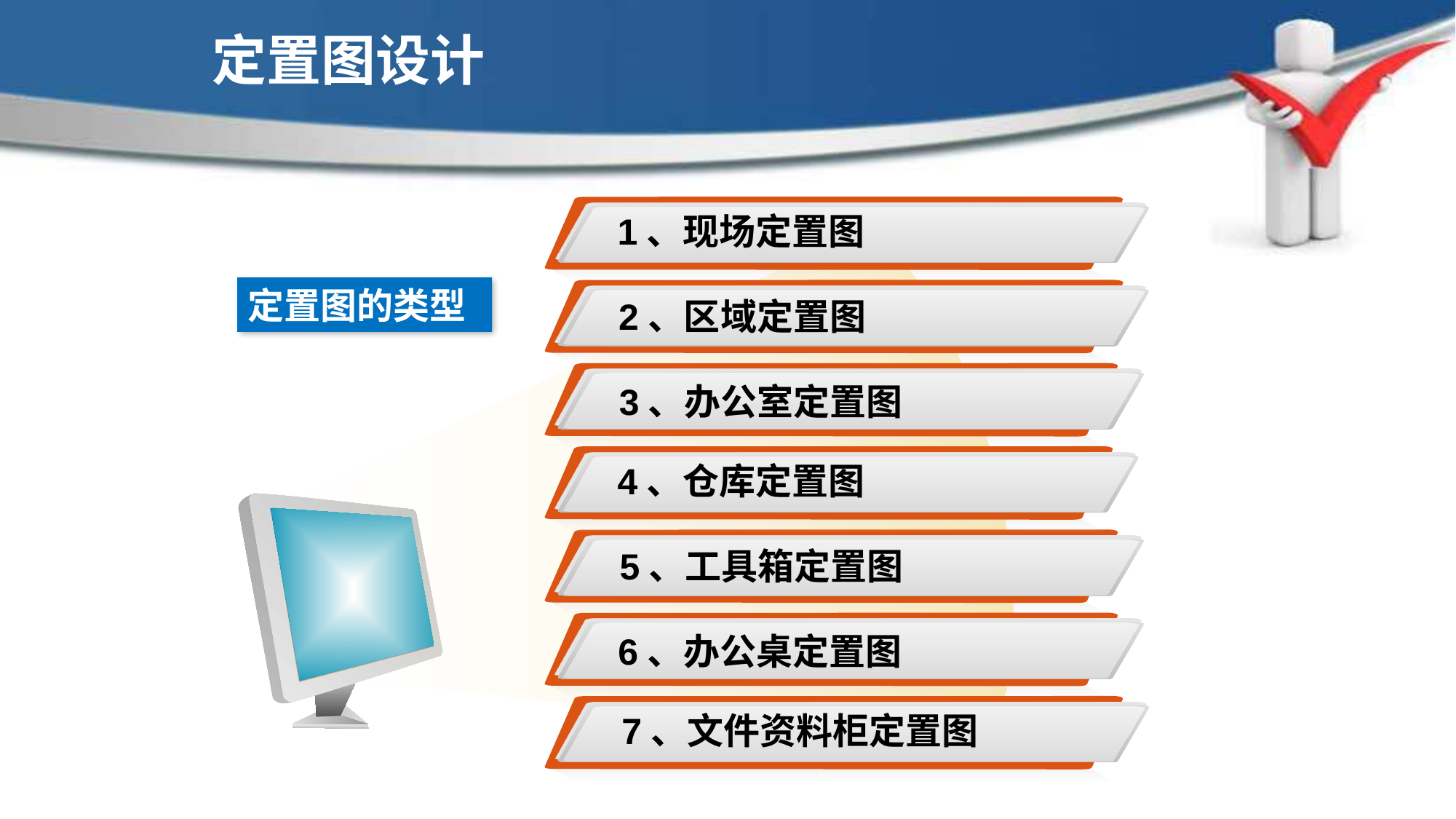

定置图设计

1、现场定置图

定置图的类型

2、区域定置图

3、办公室定置图

4、仓库定置图

5、工具箱定置图

现场6S定置管理

6、办公桌定置图

7、文件资料柜定置图